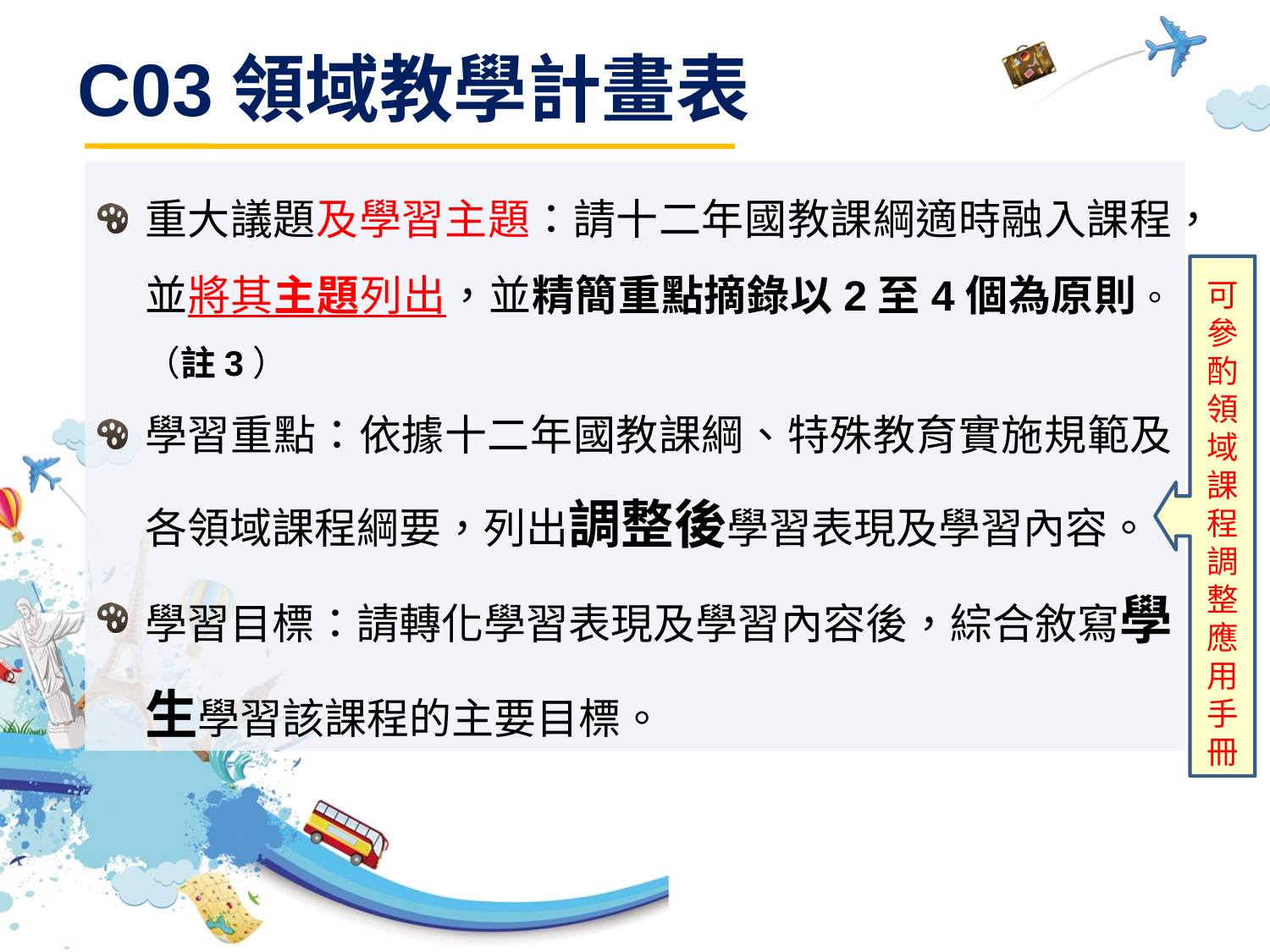

C03領域教學計畫表
重大議題及學習主題：請十二年國教課綱適時融入課程，並將其主題列出，並精簡重點摘錄以2至4個為原則。 （註3）
學習重點：依據十二年國教課綱、特殊教育實施規範及各領域課程綱要，列出調整後學習表現及學習內容。
學習目標：請轉化學習表現及學習內容後，綜合敘寫學生學習該課程的主要目標。
可參酌領域課程調整應用手冊